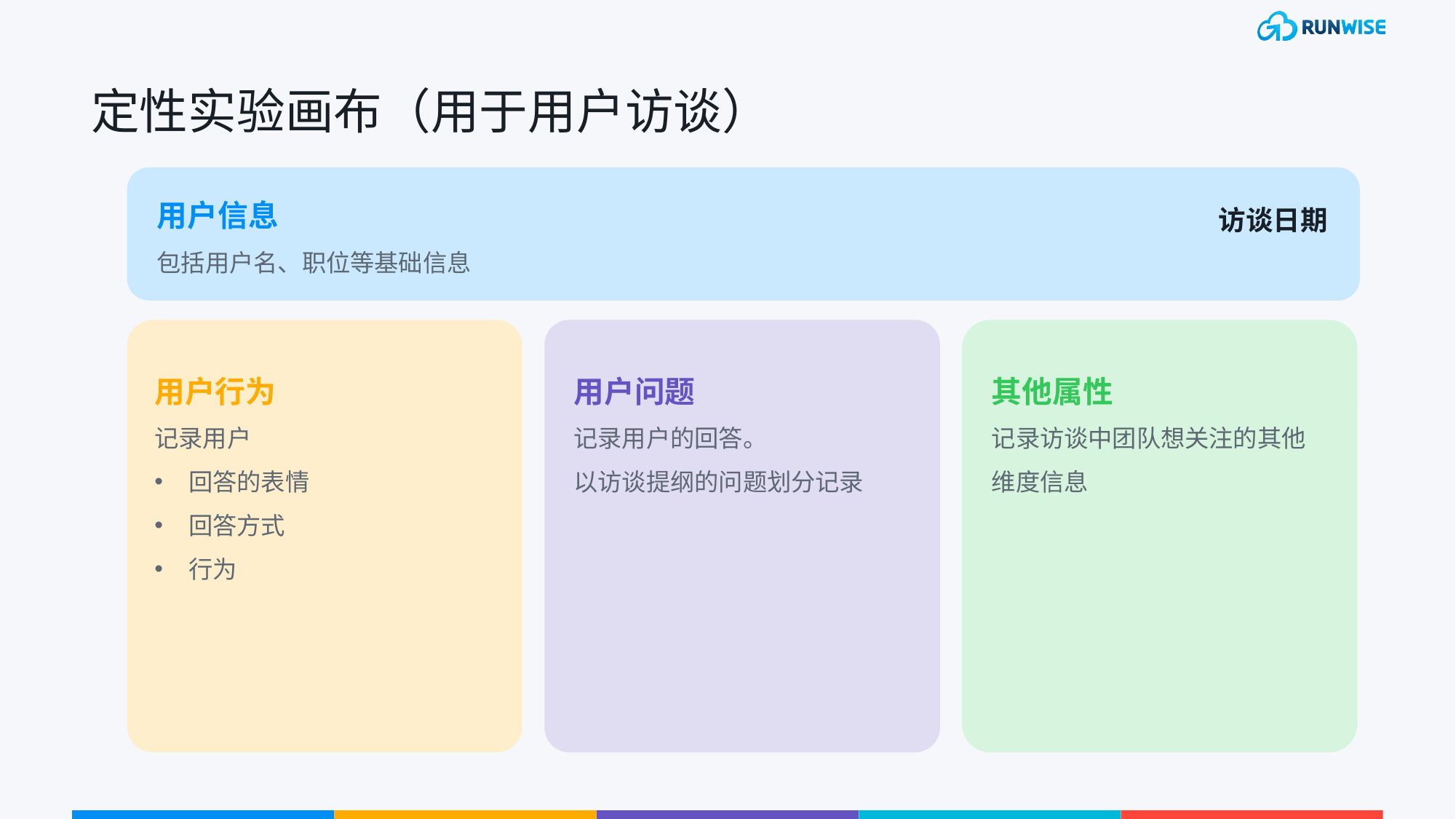

# 定性实验画布（用于用户访谈）

用户信息
包括用户名、职位等基础信息

访谈日期

用户行为
记录用户
回答的表情
回答方式
行为
用户问题
记录用户的回答。
以访谈提纲的问题划分记录
其他属性
记录访谈中团队想关注的其他
维度信息